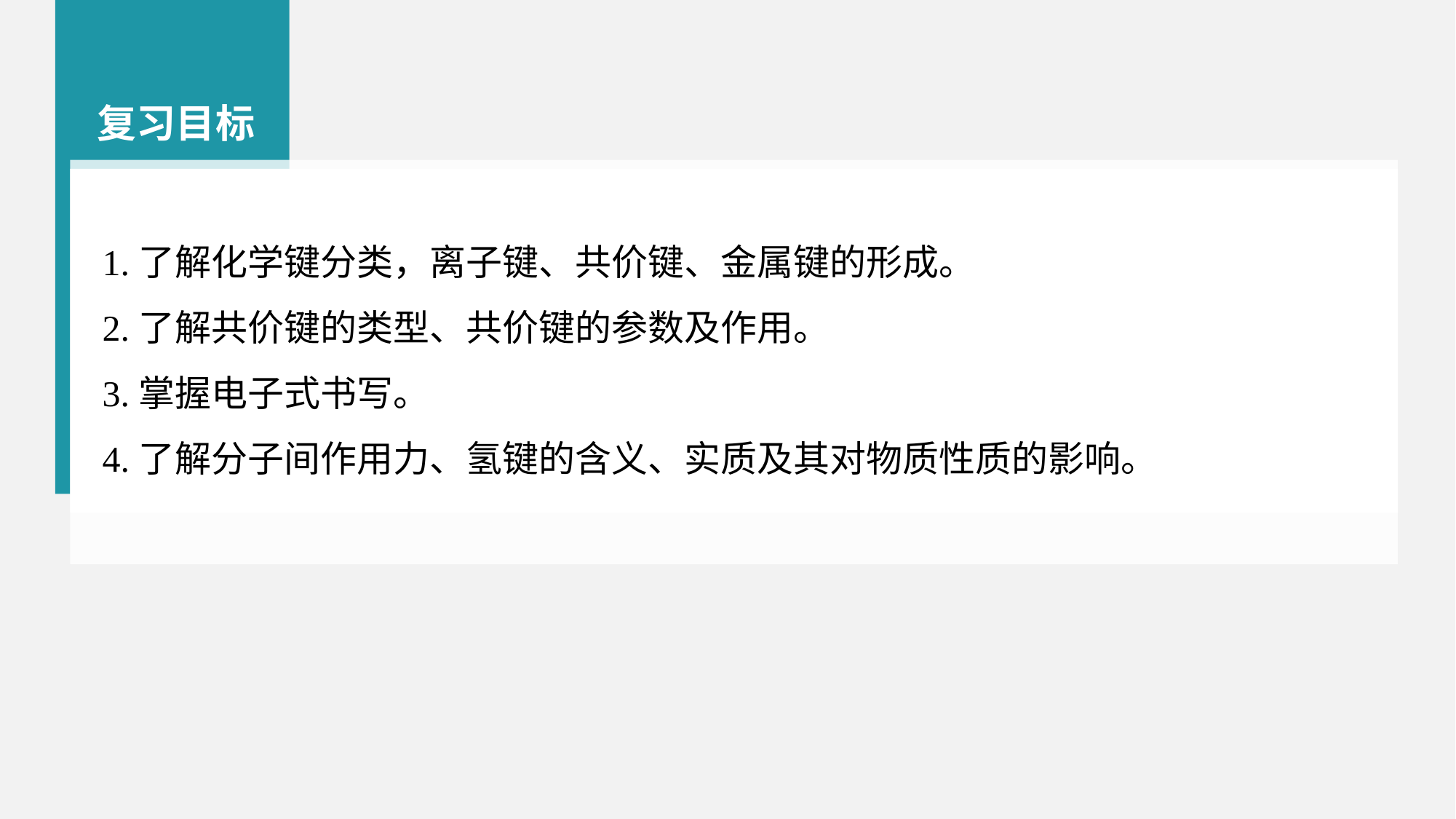

复习目标

1.了解化学键分类，离子键、共价键、金属键的形成。
2.了解共价键的类型、共价键的参数及作用。
3.掌握电子式书写。
4.了解分子间作用力、氢键的含义、实质及其对物质性质的影响。